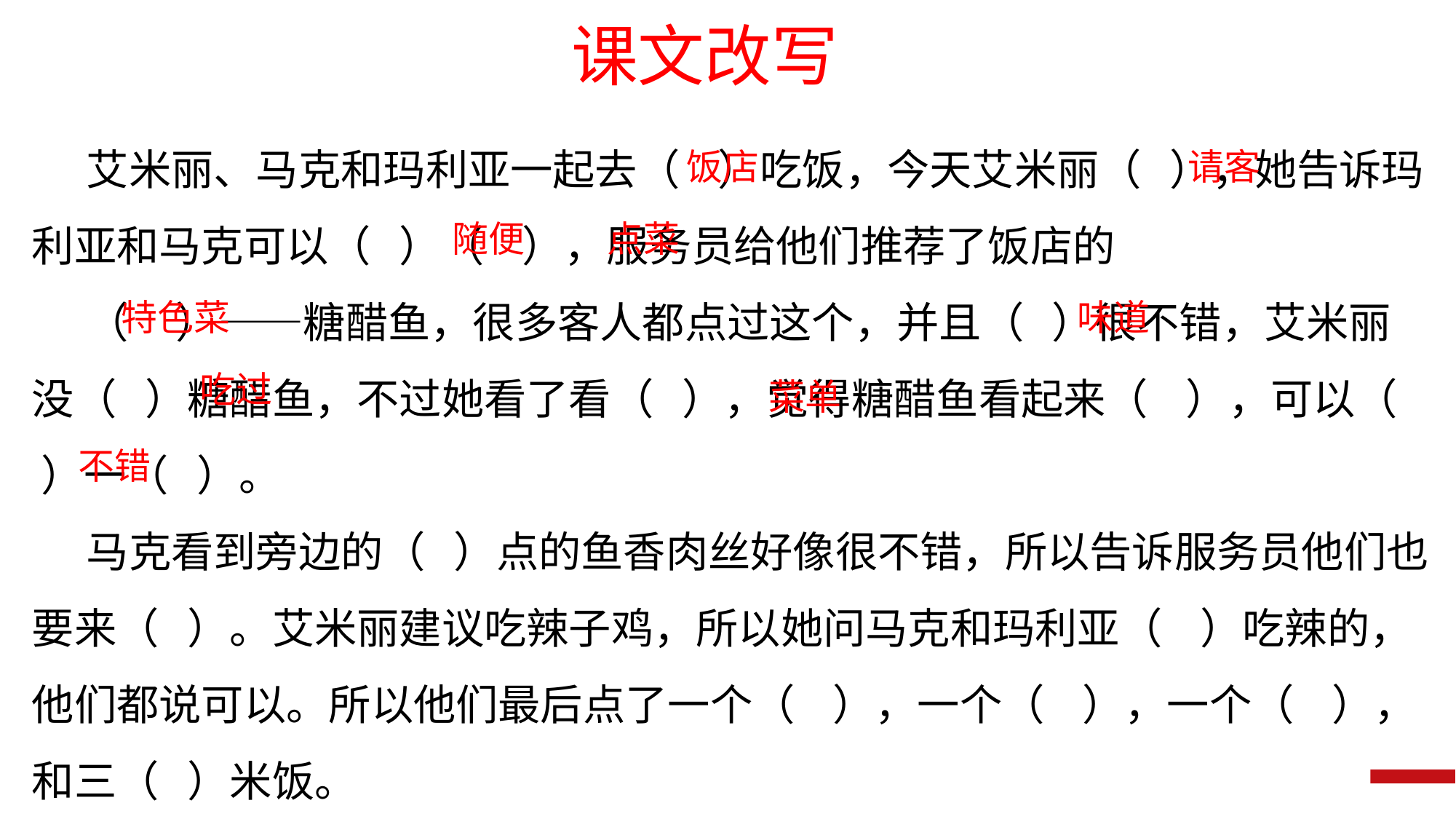

课文改写
艾米丽、马克和玛利亚一起去（    ）吃饭，今天艾米丽（   ），她告诉玛利亚和马克可以（   ）（    ），服务员给他们推荐了饭店的
（     ）——糖醋鱼，很多客人都点过这个，并且（   ）很不错，艾米丽没（   ）糖醋鱼，不过她看了看（   ），觉得糖醋鱼看起来（    ），可以（  ）一（   ）。
马克看到旁边的（   ）点的鱼香肉丝好像很不错，所以告诉服务员他们也要来（   ）。艾米丽建议吃辣子鸡，所以她问马克和玛利亚（    ）吃辣的，他们都说可以。所以他们最后点了一个（    ），一个（    ），一个（    ），和三（   ）米饭。
饭店
请客
随便
点菜
特色菜
味道
吃过
菜单
不错